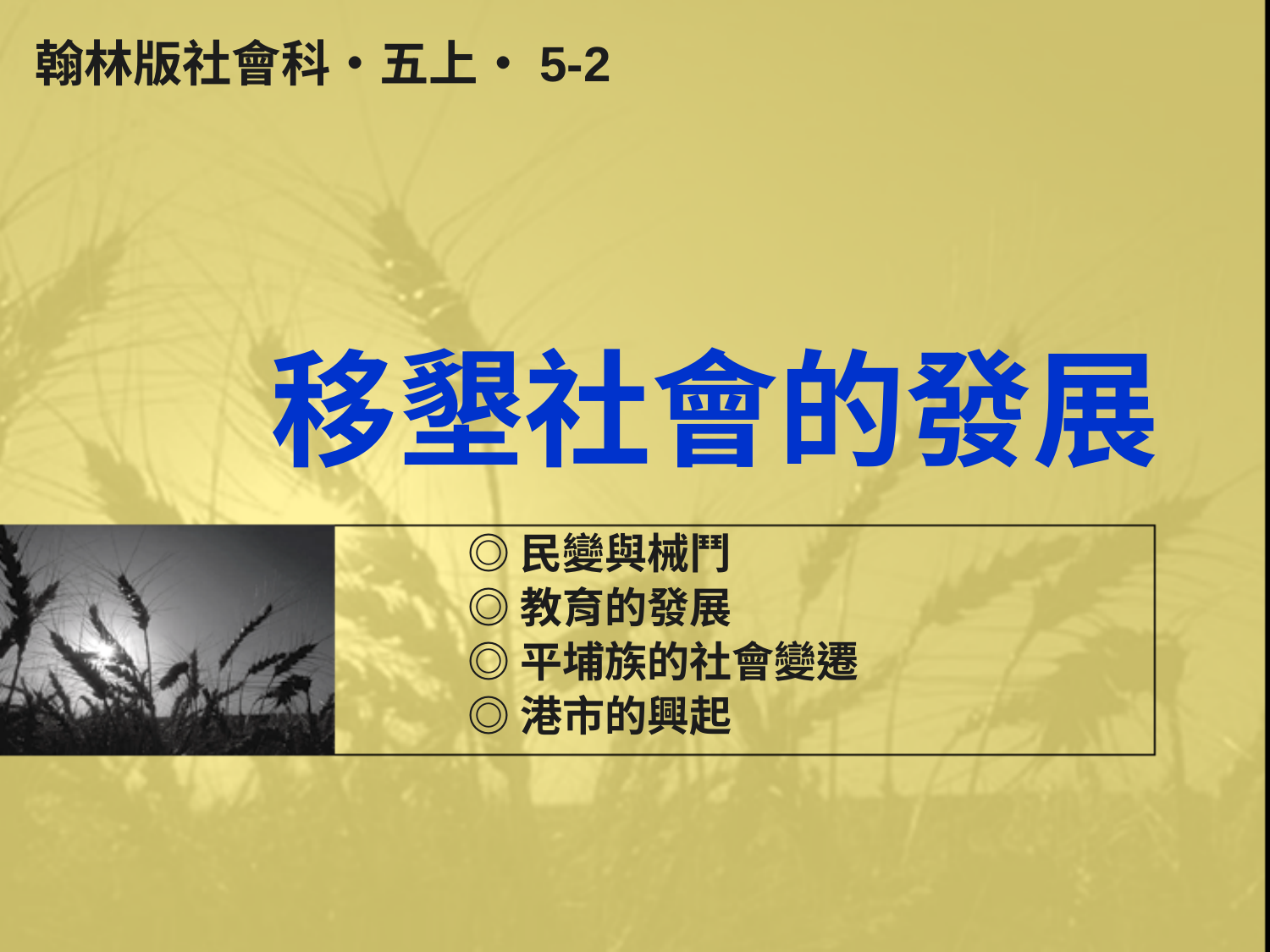

翰林版社會科•五上•5-2
 移墾社會的發展
◎民變與械鬥
◎教育的發展
◎平埔族的社會變遷
◎港市的興起